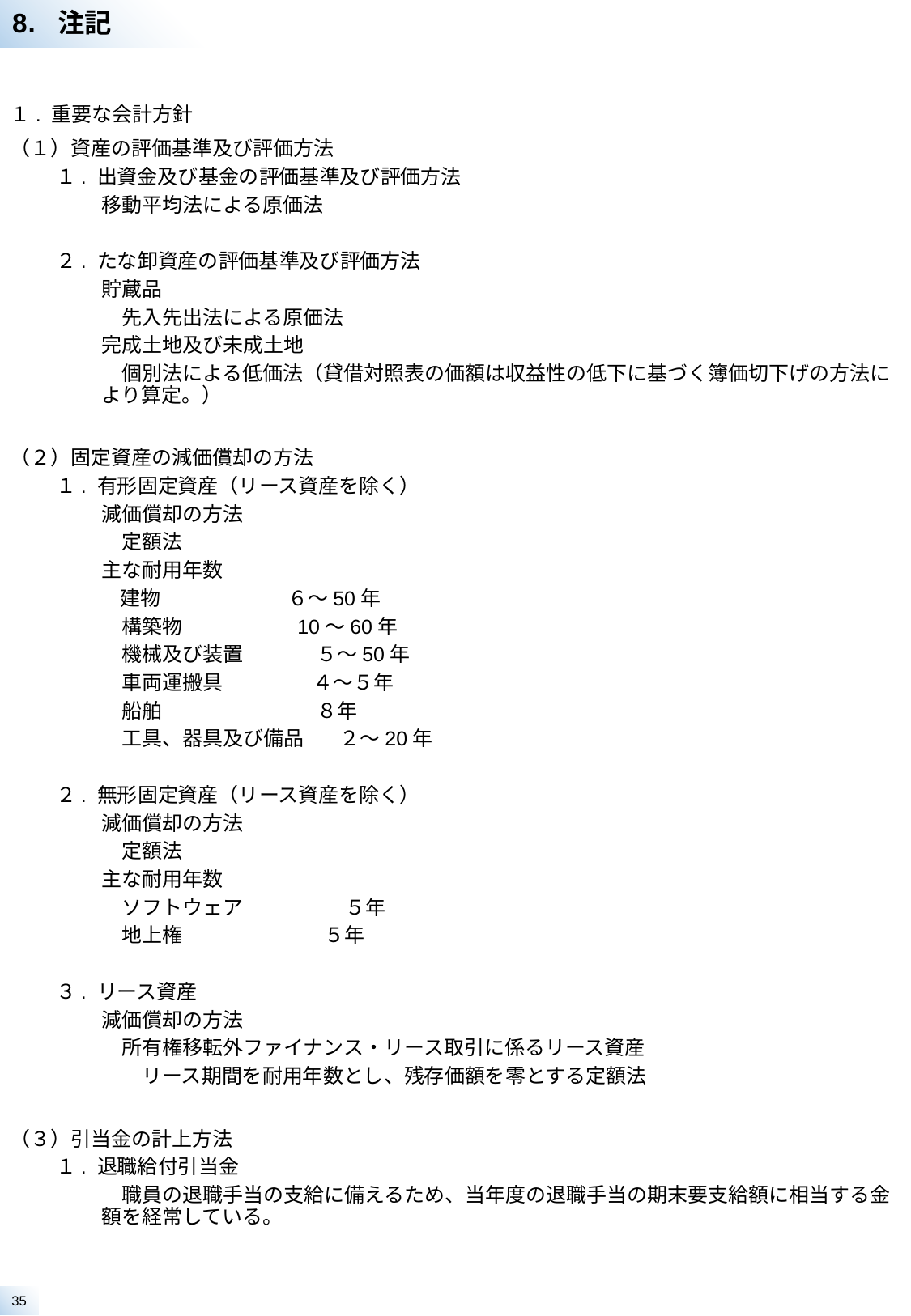

注記
１. 重要な会計方針
（１）資産の評価基準及び評価方法
１. 出資金及び基金の評価基準及び評価方法
移動平均法による原価法

２. たな卸資産の評価基準及び評価方法
貯蔵品
　先入先出法による原価法
完成土地及び未成土地
　個別法による低価法（貸借対照表の価額は収益性の低下に基づく簿価切下げの方法により算定。）

（２）固定資産の減価償却の方法
１. 有形固定資産（リース資産を除く）
減価償却の方法
　定額法
主な耐用年数
　建物                             ６～50年
　構築物                         10～60年
　機械及び装置                 ５～50年
　車両運搬具                     ４～５年
　船舶                                   ８年
　工具、器具及び備品        ２～20年

２. 無形固定資産（リース資産を除く）
減価償却の方法
　定額法
主な耐用年数
　ソフトウェア                       ５年
　地上権                                ５年

３. リース資産
減価償却の方法
　所有権移転外ファイナンス・リース取引に係るリース資産
　　リース期間を耐用年数とし、残存価額を零とする定額法

（３）引当金の計上方法
１. 退職給付引当金
　職員の退職手当の支給に備えるため、当年度の退職手当の期末要支給額に相当する金額を経常している。

35